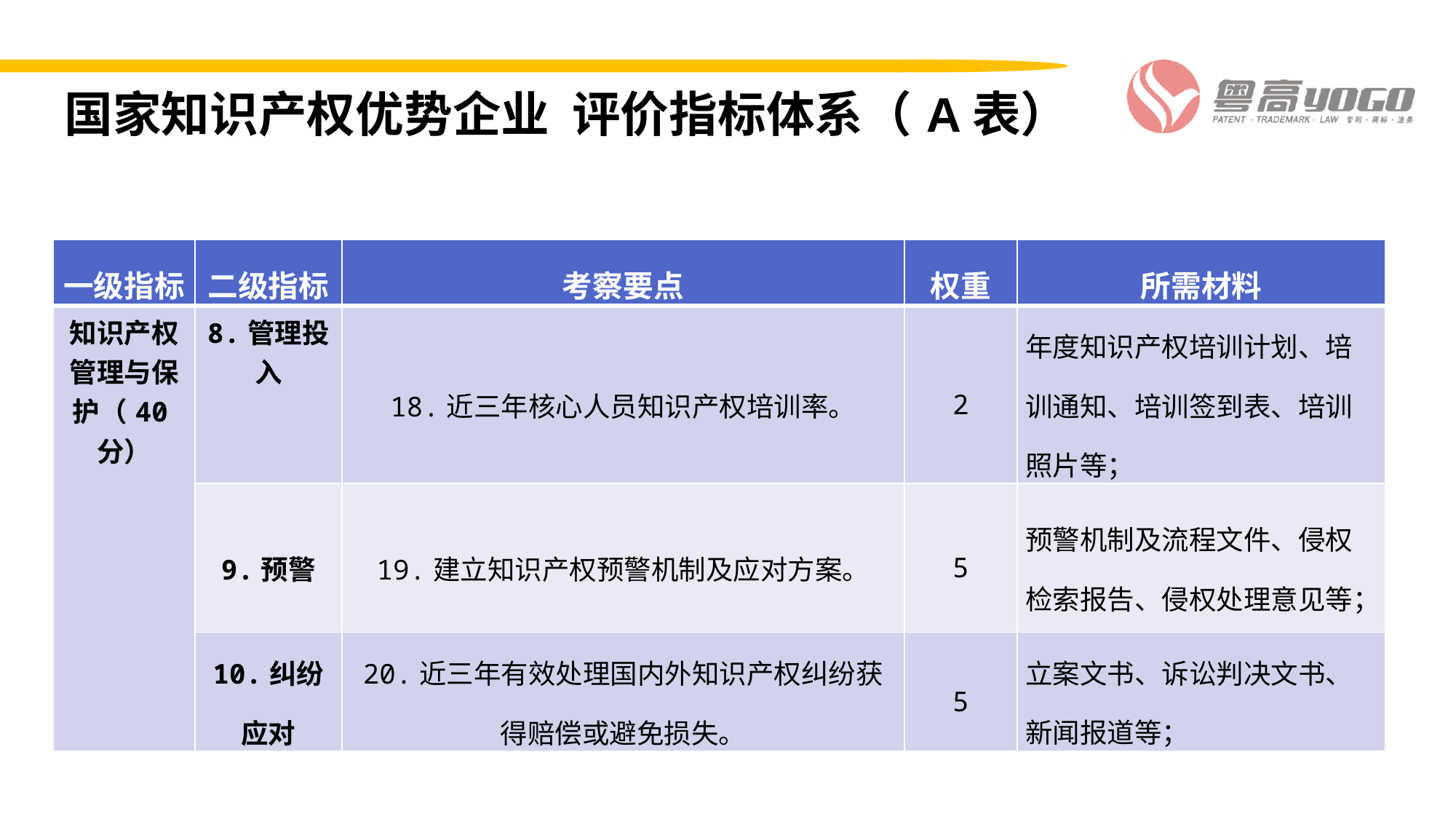

国家知识产权优势企业  评价指标体系（A表）
| 一级指标 | 二级指标 | 考察要点 | 权重 | 所需材料 |
| --- | --- | --- | --- | --- |
| 知识产权管理与保护（40分） | 8.管理投入 | 18.近三年核心人员知识产权培训率。 | 2 | 年度知识产权培训计划、培训通知、培训签到表、培训照片等； |
|  | 9.预警 | 19.建立知识产权预警机制及应对方案。 | 5 | 预警机制及流程文件、侵权检索报告、侵权处理意见等； |
|  | 10.纠纷应对 | 20.近三年有效处理国内外知识产权纠纷获得赔偿或避免损失。 | 5 | 立案文书、诉讼判决文书、新闻报道等； |